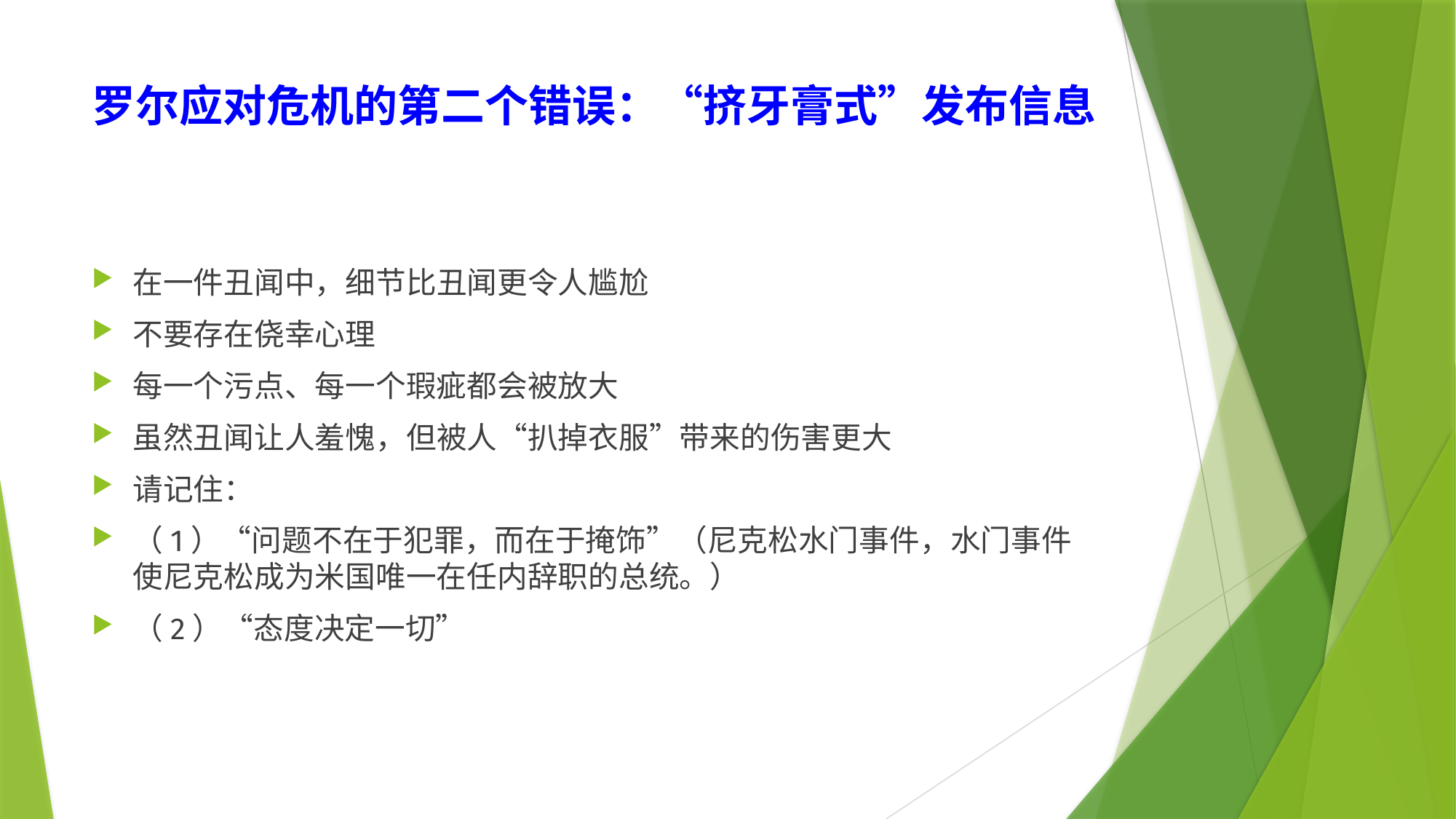

# 罗尔应对危机的第二个错误：“挤牙膏式”发布信息
在一件丑闻中，细节比丑闻更令人尴尬
不要存在侥幸心理
每一个污点、每一个瑕疵都会被放大
虽然丑闻让人羞愧，但被人“扒掉衣服”带来的伤害更大
请记住：
（1）“问题不在于犯罪，而在于掩饰”（尼克松水门事件，水门事件使尼克松成为米国唯一在任内辞职的总统。）
（2）“态度决定一切”